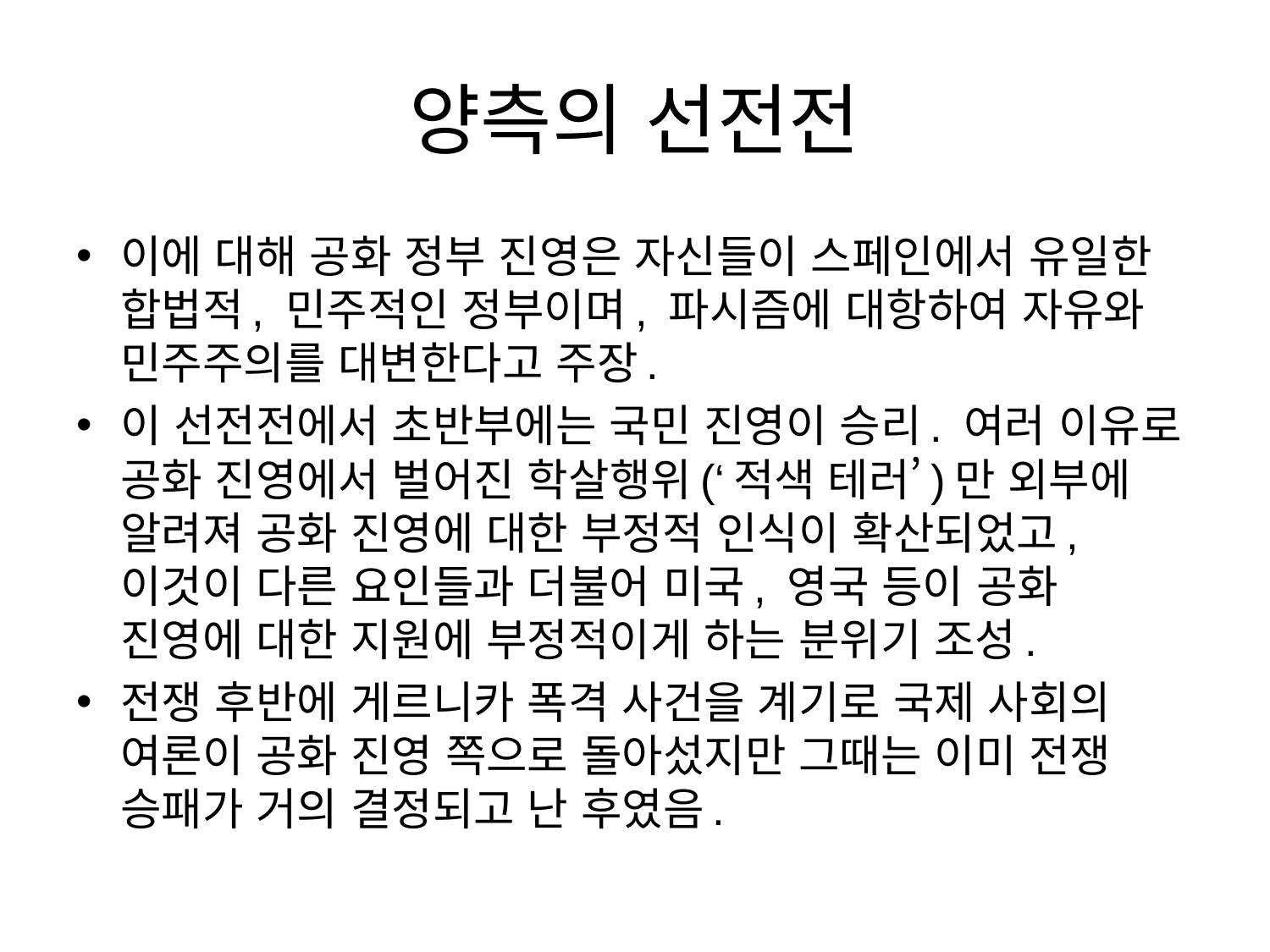

# 양측의 선전전
이에 대해 공화 정부 진영은 자신들이 스페인에서 유일한 합법적, 민주적인 정부이며, 파시즘에 대항하여 자유와 민주주의를 대변한다고 주장.
이 선전전에서 초반부에는 국민 진영이 승리. 여러 이유로 공화 진영에서 벌어진 학살행위(‘적색 테러’)만 외부에 알려져 공화 진영에 대한 부정적 인식이 확산되었고, 이것이 다른 요인들과 더불어 미국, 영국 등이 공화 진영에 대한 지원에 부정적이게 하는 분위기 조성.
전쟁 후반에 게르니카 폭격 사건을 계기로 국제 사회의 여론이 공화 진영 쪽으로 돌아섰지만 그때는 이미 전쟁 승패가 거의 결정되고 난 후였음.